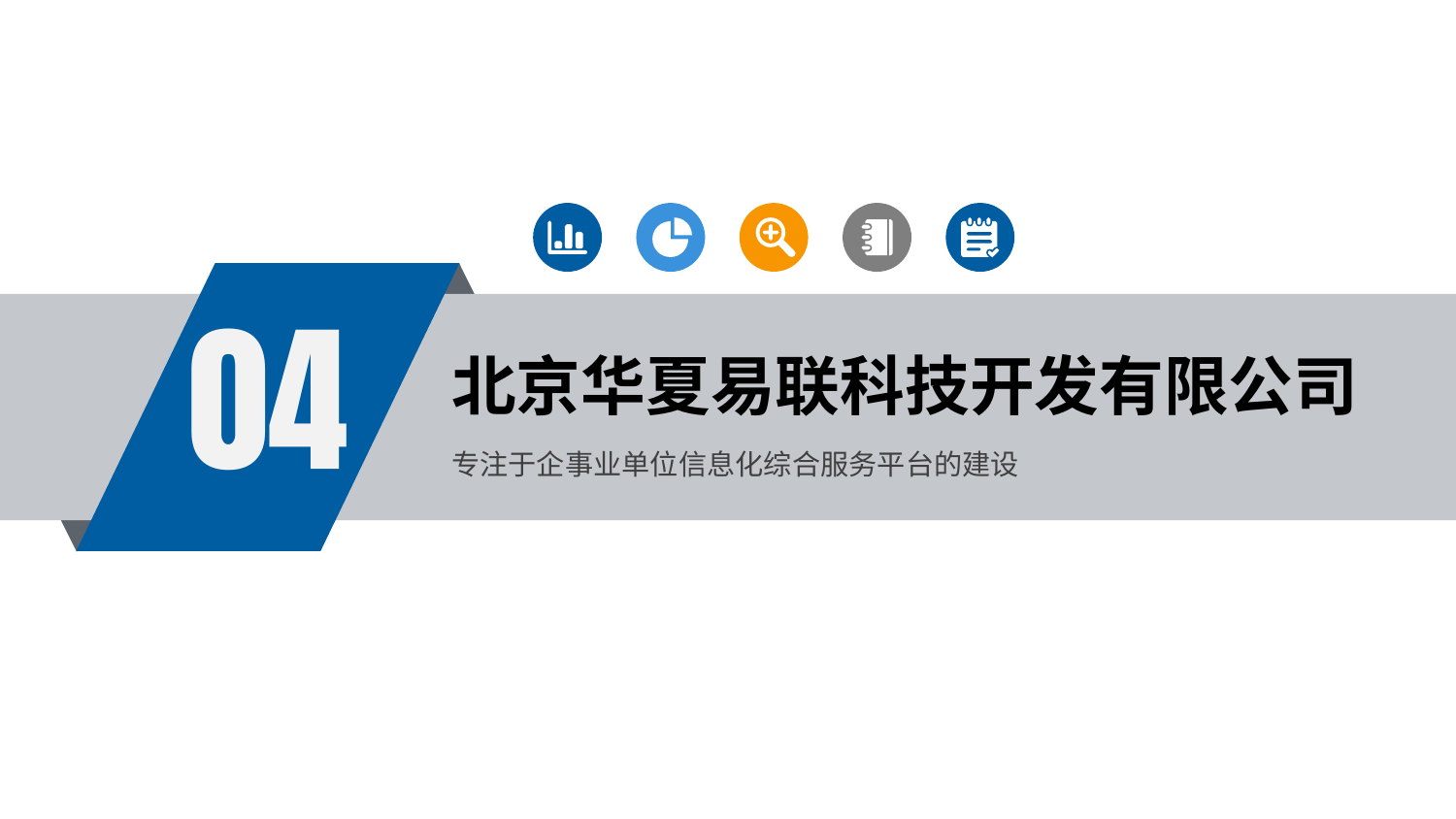

04

北京华夏易联科技开发有限公司
专注于企事业单位信息化综合服务平台的建设